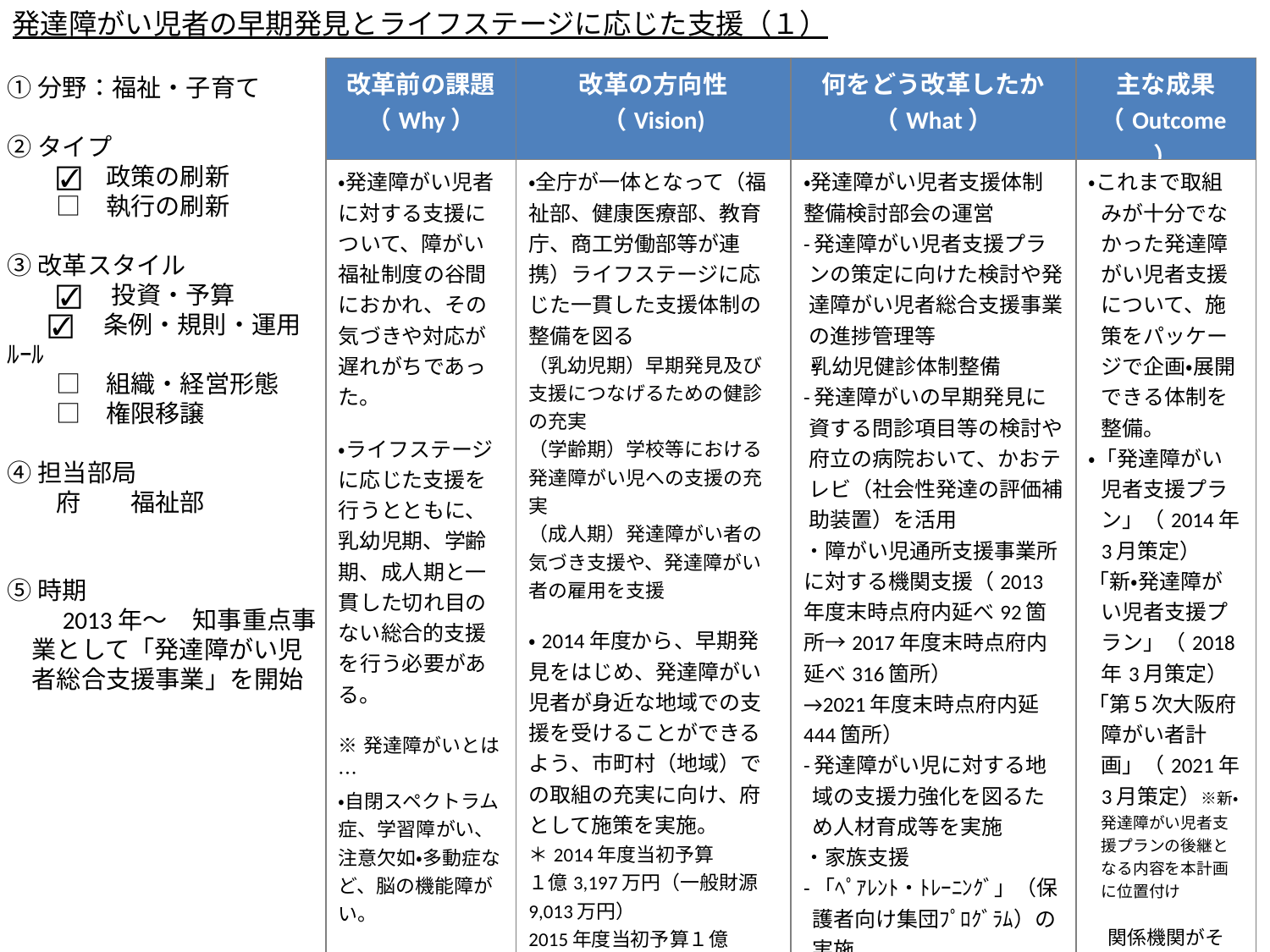

発達障がい児者の早期発見とライフステージに応じた支援（１）
| 改革前の課題 （Why） | 改革の方向性 （Vision) | 何をどう改革したか （What） | 主な成果 （Outcome） |
| --- | --- | --- | --- |
| ・発達障がい児者に対する支援について、障がい福祉制度の谷間におかれ、その気づきや対応が遅れがちであった。 ・ライフステージに応じた支援を行うとともに、乳幼児期、学齢期、成人期と一貫した切れ目のない総合的支援を行う必要がある。 ※発達障がいとは… ・自閉スペクトラム症、学習障がい、注意欠如・多動症など、脳の機能障がい。 | ・全庁が一体となって（福祉部、健康医療部、教育庁、商工労働部等が連携）ライフステージに応じた一貫した支援体制の整備を図る （乳幼児期）早期発見及び支援につなげるための健診の充実 （学齢期）学校等における発達障がい児への支援の充実 （成人期）発達障がい者の気づき支援や、発達障がい者の雇用を支援 ・2014年度から、早期発見をはじめ、発達障がい児者が身近な地域での支援を受けることができるよう、市町村（地域）での取組の充実に向け、府として施策を実施。 ＊2014年度当初予算 １億3,197万円（一般財源9,013万円） 2015年度当初予算１億3,023万円(一般財源8,383万円) 2016年度当初予算１億1,153万円(一般財源6,921万円) 2017年度当初予算２億1,812万円(一般財源１億8,671万円) 2018年度当初予算２億1,855万円(一般財源１億8651万円) | ・発達障がい児者支援体制整備検討部会の運営 -発達障がい児者支援プランの策定に向けた検討や発達障がい児者総合支援事業の進捗管理等 ・乳幼児健診体制整備 -発達障がいの早期発見に資する問診項目等の検討や府立の病院おいて、かおテレビ（社会性発達の評価補助装置）を活用 ・障がい児通所支援事業所に対する機関支援（2013年度末時点府内延べ92箇所→2017年度末時点府内延べ316箇所） →2021年度末時点府内延444箇所） -発達障がい児に対する地域の支援力強化を図るため人材育成等を実施 ・家族支援 -「ﾍﾟｱﾚﾝﾄ・ﾄﾚｰﾆﾝｸﾞ」（保護者向け集団ﾌﾟﾛｸﾞﾗﾑ）の実施 ・「発達障がい者支援センター（アクトおおさか）」の運営 -府内の発達障がい児者に対する支援を総合的に行う拠点及び地域支援機能を強化 | ・これまで取組みが十分でなかった発達障がい児者支援について、施策をパッケージで企画・展開できる体制を整備。 ・「発達障がい児者支援プラン」（2014年3月策定） 「新・発達障がい児者支援プラン」（2018年3月策定） 「第５次大阪府障がい者計画」（2021年3月策定）※新・発達障がい児者支援プランの後継となる内容を本計画に位置付け 　関係機関がその役割に応じて連携しつつ、重層的な支援体制を構築することをめざす。 |
①分野：福祉・子育て

②タイプ
　　☑　政策の刷新
　　□　執行の刷新

③改革スタイル
　　☑ 　投資・予算
　   ☑ 　条例・規則・運用ﾙｰﾙ
　　□　組織・経営形態
　　□　権限移譲

④担当部局
　　府　　福祉部

⑤時期
　　2013年～　知事重点事業として「発達障がい児者総合支援事業」を開始

375